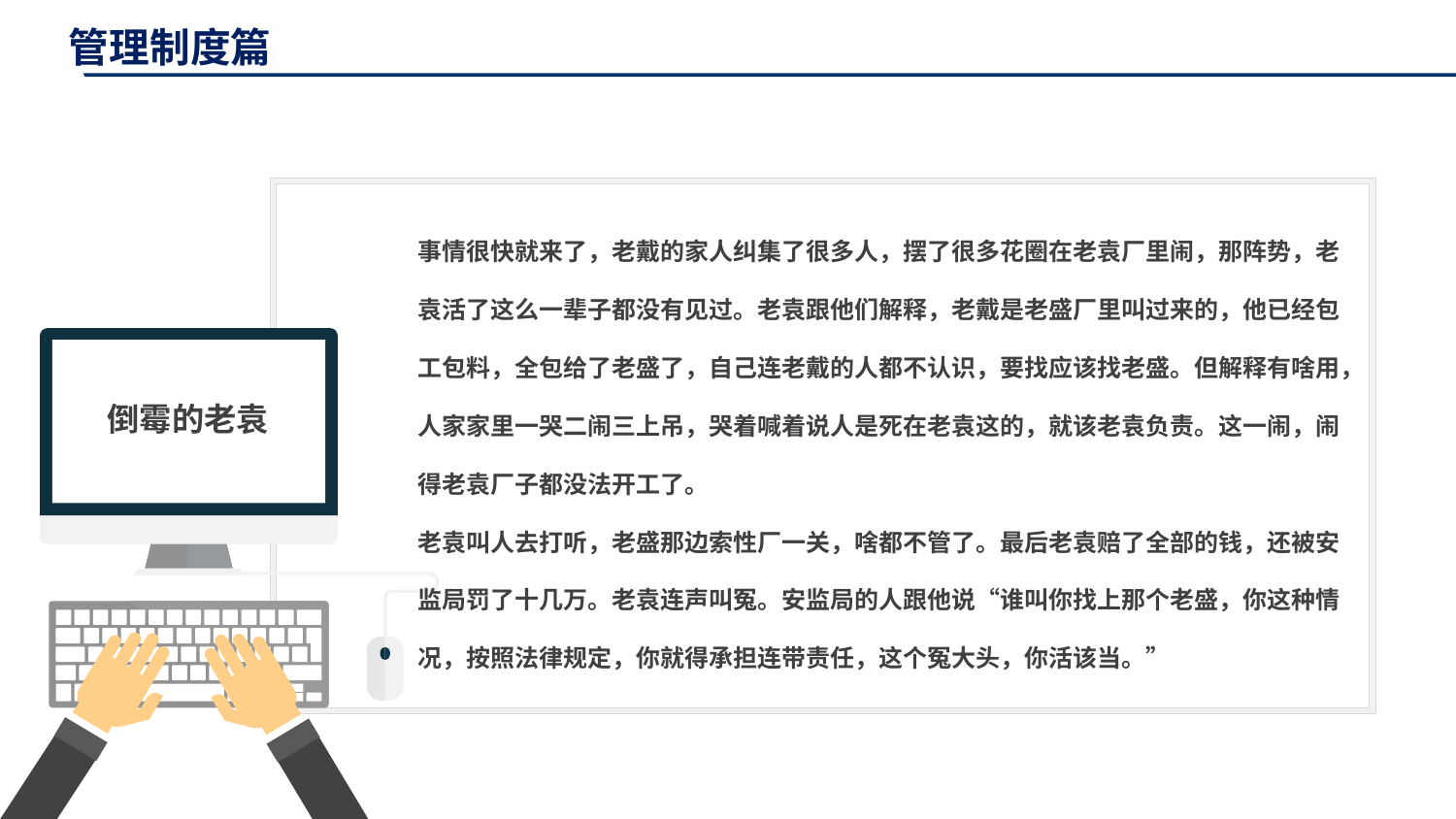

管理制度篇

事情很快就来了，老戴的家人纠集了很多人，摆了很多花圈在老袁厂里闹，那阵势，老袁活了这么一辈子都没有见过。老袁跟他们解释，老戴是老盛厂里叫过来的，他已经包工包料，全包给了老盛了，自己连老戴的人都不认识，要找应该找老盛。但解释有啥用，人家家里一哭二闹三上吊，哭着喊着说人是死在老袁这的，就该老袁负责。这一闹，闹得老袁厂子都没法开工了。
老袁叫人去打听，老盛那边索性厂一关，啥都不管了。最后老袁赔了全部的钱，还被安监局罚了十几万。老袁连声叫冤。安监局的人跟他说“谁叫你找上那个老盛，你这种情况，按照法律规定，你就得承担连带责任，这个冤大头，你活该当。”

倒霉的老袁